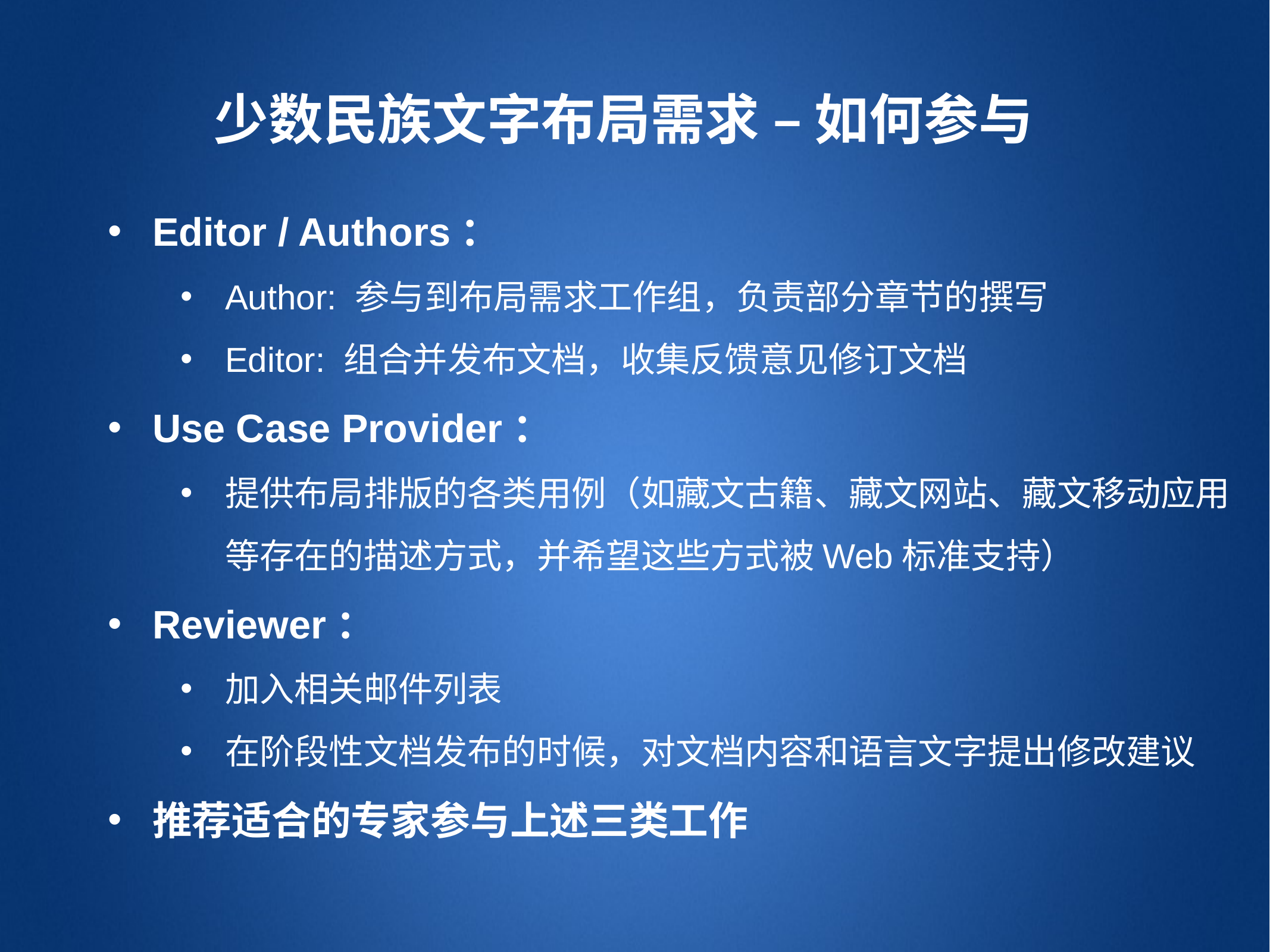

少数民族文字布局需求 – 如何参与
Editor / Authors：
Author: 参与到布局需求工作组，负责部分章节的撰写
Editor: 组合并发布文档，收集反馈意见修订文档
Use Case Provider：
提供布局排版的各类用例（如藏文古籍、藏文网站、藏文移动应用等存在的描述方式，并希望这些方式被Web标准支持）
Reviewer：
加入相关邮件列表
在阶段性文档发布的时候，对文档内容和语言文字提出修改建议
推荐适合的专家参与上述三类工作